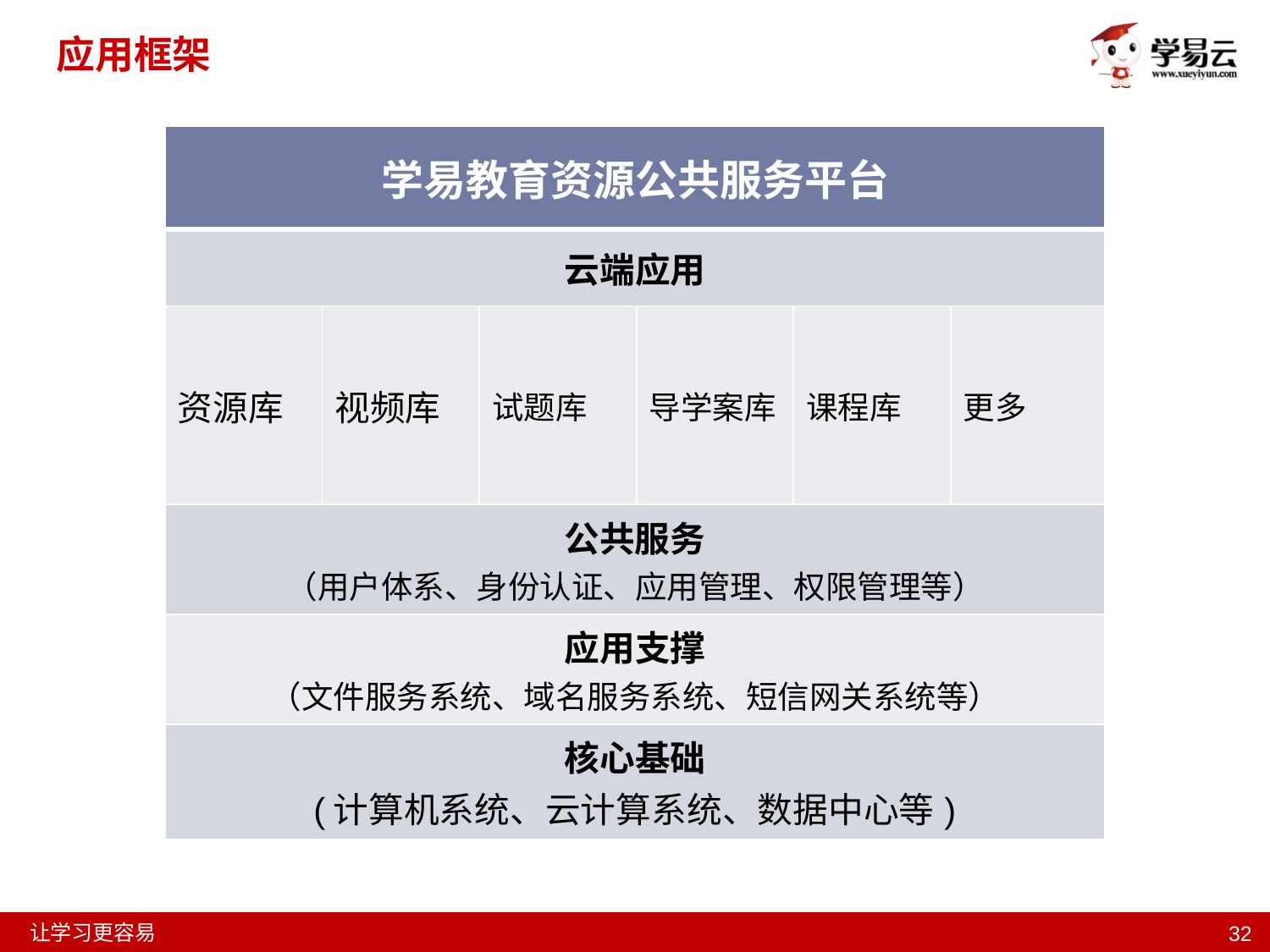

应用框架
| 学易教育资源公共服务平台 |  |  |  |  |  |
| --- | --- | --- | --- | --- | --- |
| 云端应用 |  |  |  |  |  |
| 资源库 | 视频库 | 试题库 | 导学案库 | 课程库 | 更多 |
| 公共服务 （用户体系、身份认证、应用管理、权限管理等） |  |  |  |  |  |
| 应用支撑 （文件服务系统、域名服务系统、短信网关系统等） |  |  |  |  |  |
| 核心基础 (计算机系统、云计算系统、数据中心等) |  |  |  |  |  |